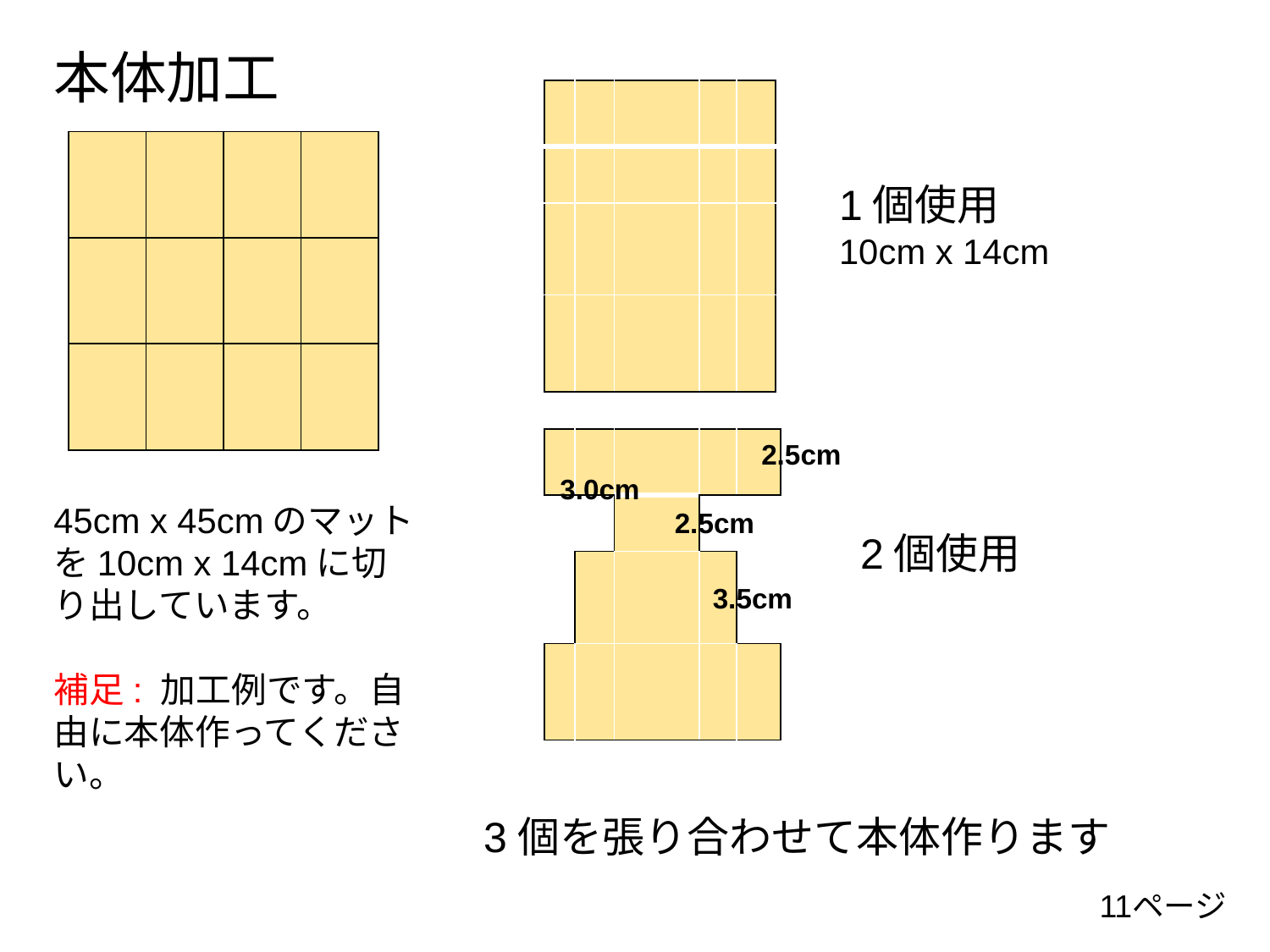

# 本体加工
|  |  |  |  |  |
| --- | --- | --- | --- | --- |
|  |  |  |  |  |
|  |  |  |  |  |
|  |  |  |  |  |
|  |  |  |  |
| --- | --- | --- | --- |
|  |  |  |  |
|  |  |  |  |
1個使用
10cm x 14cm
|  |  |  |  |  |
| --- | --- | --- | --- | --- |
|  |  |  |  |  |
|  |  |  |  |  |
|  |  |  |  |  |
2.5cm
3.0cm
45cm x 45cmのマットを10cm x 14cmに切り出しています。

補足: 加工例です。自由に本体作ってください。
2.5cm
2個使用
3.5cm
3個を張り合わせて本体作ります
11ページ